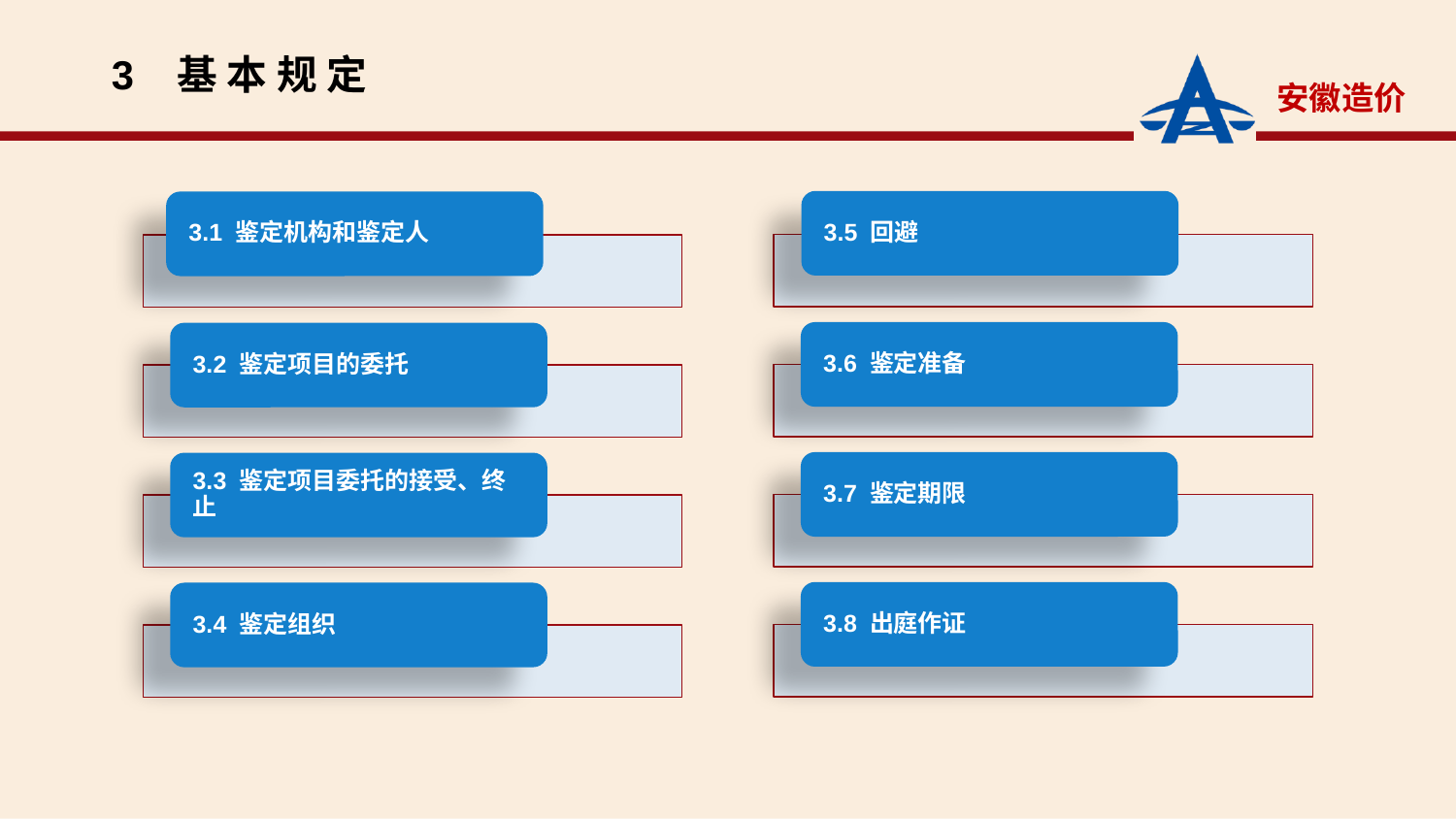

3   基 本 规 定
3.5 回避
3.6 鉴定准备
3.7 鉴定期限
3.8 出庭作证
3.1 鉴定机构和鉴定人
3.2 鉴定项目的委托
3.3 鉴定项目委托的接受、终止
3.4 鉴定组织